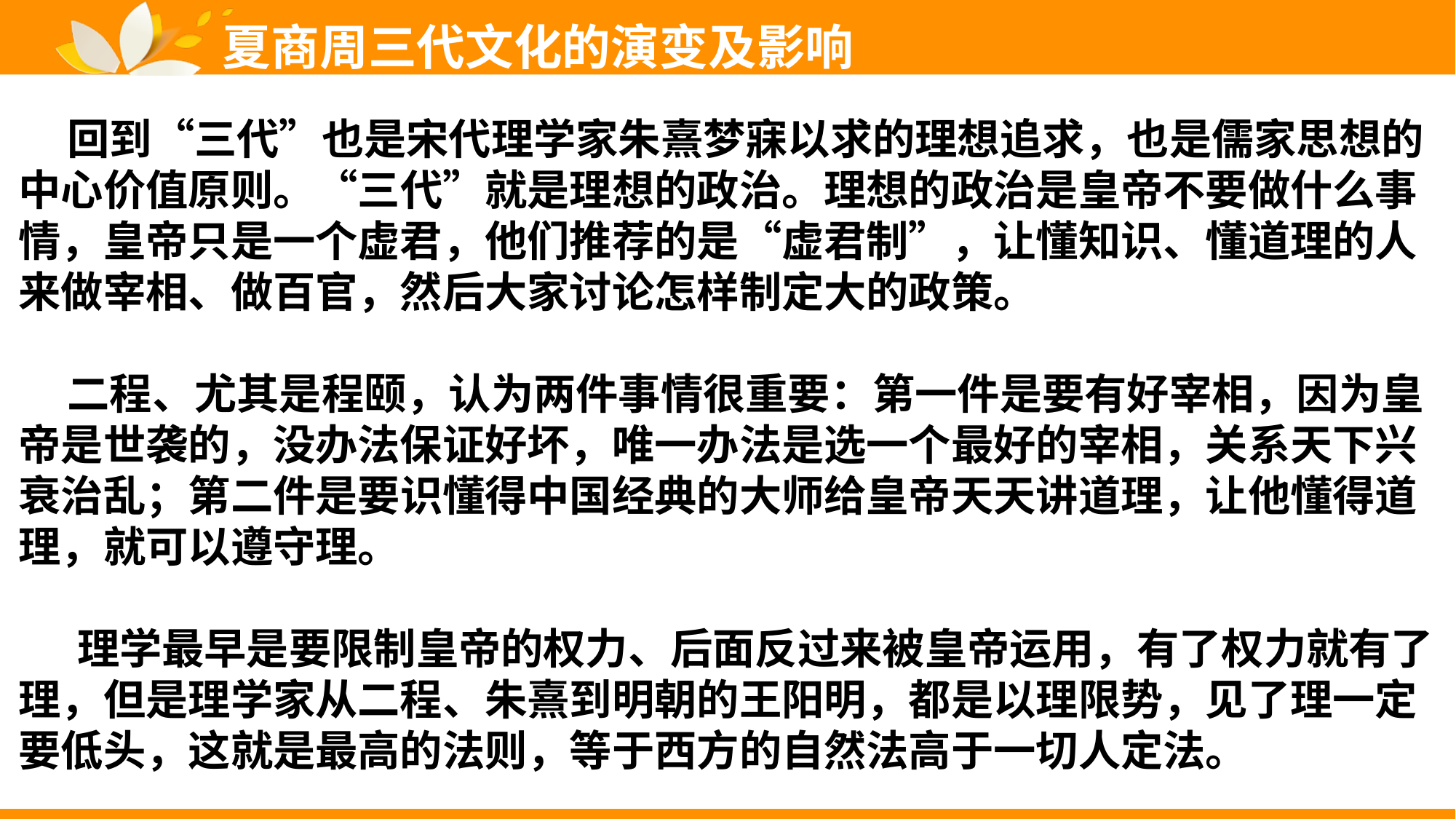

夏商周三代文化的演变及影响
    回到“三代”也是宋代理学家朱熹梦寐以求的理想追求，也是儒家思想的中心价值原则。“三代”就是理想的政治。理想的政治是皇帝不要做什么事情，皇帝只是一个虚君，他们推荐的是“虚君制”，让懂知识、懂道理的人来做宰相、做百官，然后大家讨论怎样制定大的政策。

    二程、尤其是程颐，认为两件事情很重要：第一件是要有好宰相，因为皇帝是世袭的，没办法保证好坏，唯一办法是选一个最好的宰相，关系天下兴衰治乱；第二件是要识懂得中国经典的大师给皇帝天天讲道理，让他懂得道理，就可以遵守理。

     理学最早是要限制皇帝的权力、后面反过来被皇帝运用，有了权力就有了理，但是理学家从二程、朱熹到明朝的王阳明，都是以理限势，见了理一定要低头，这就是最高的法则，等于西方的自然法高于一切人定法。